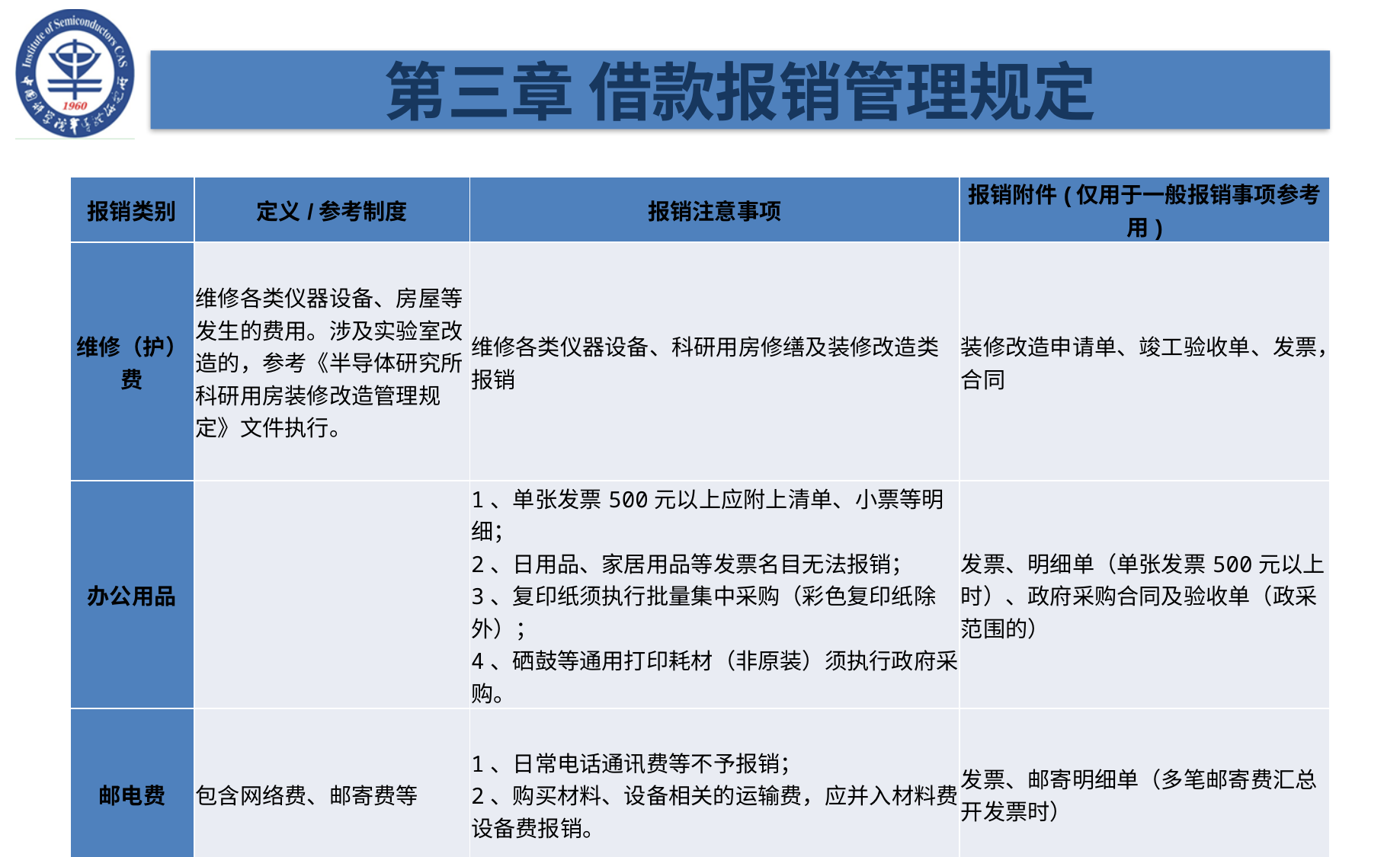

第三章 借款报销管理规定
| 报销类别 | 定义/参考制度 | 报销注意事项 | 报销附件(仅用于一般报销事项参考用) |
| --- | --- | --- | --- |
| 维修（护）费 | 维修各类仪器设备、房屋等发生的费用。涉及实验室改造的，参考《半导体研究所科研用房装修改造管理规定》文件执行。 | 维修各类仪器设备、科研用房修缮及装修改造类报销 | 装修改造申请单、竣工验收单、发票，合同 |
| 办公用品 |  | 1、单张发票500元以上应附上清单、小票等明细； 2、日用品、家居用品等发票名目无法报销； 3、复印纸须执行批量集中采购（彩色复印纸除外）； 4、硒鼓等通用打印耗材（非原装）须执行政府采购。 | 发票、明细单（单张发票500元以上时）、政府采购合同及验收单（政采范围的） |
| 邮电费 | 包含网络费、邮寄费等 | 1、日常电话通讯费等不予报销； 2、购买材料、设备相关的运输费，应并入材料费、设备费报销。 | 发票、邮寄明细单（多笔邮寄费汇总开发票时） |